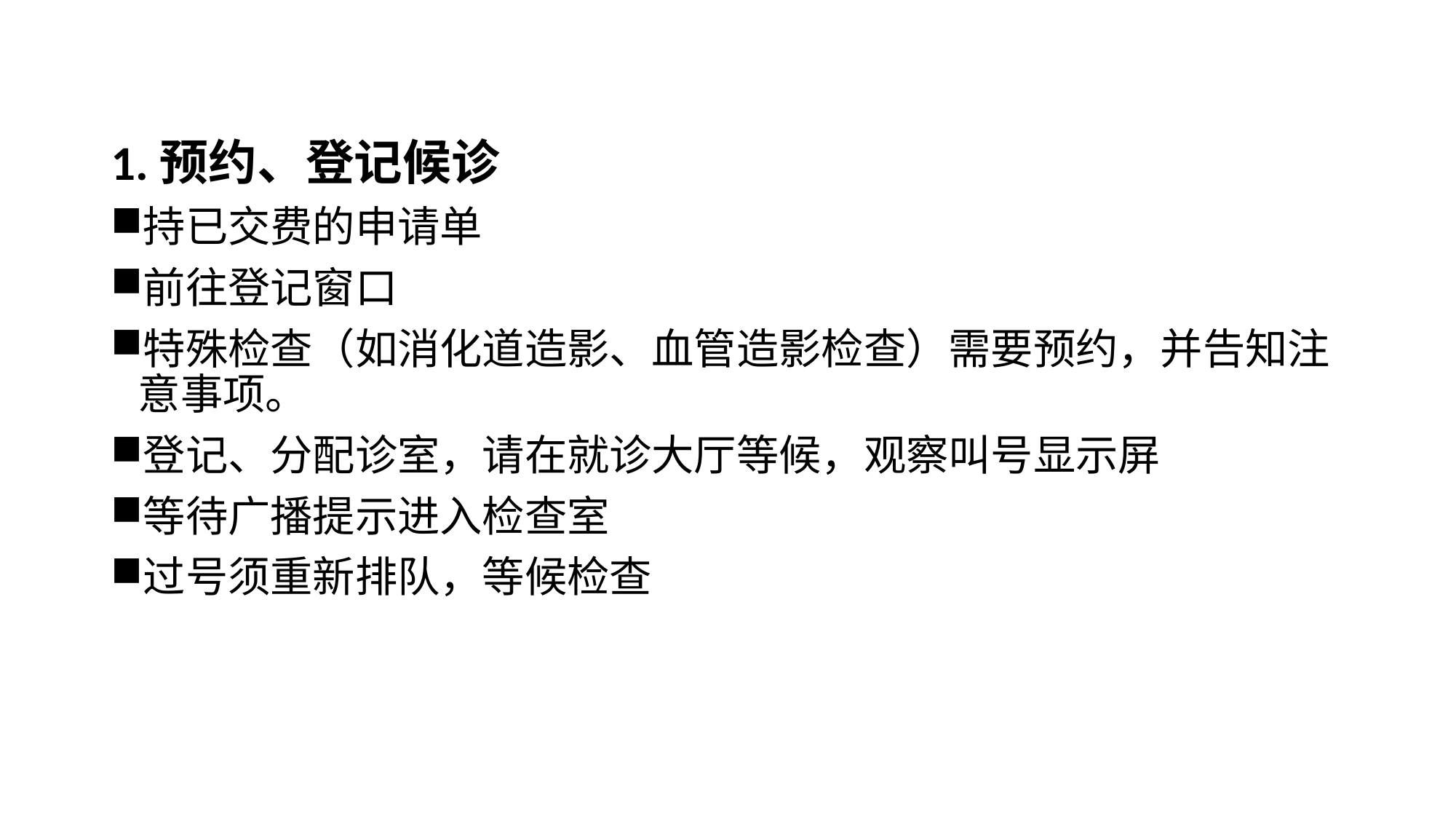

1.预约、登记候诊
持已交费的申请单
前往登记窗口
特殊检查（如消化道造影、血管造影检查）需要预约，并告知注意事项。
登记、分配诊室，请在就诊大厅等候，观察叫号显示屏
等待广播提示进入检查室
过号须重新排队，等候检查